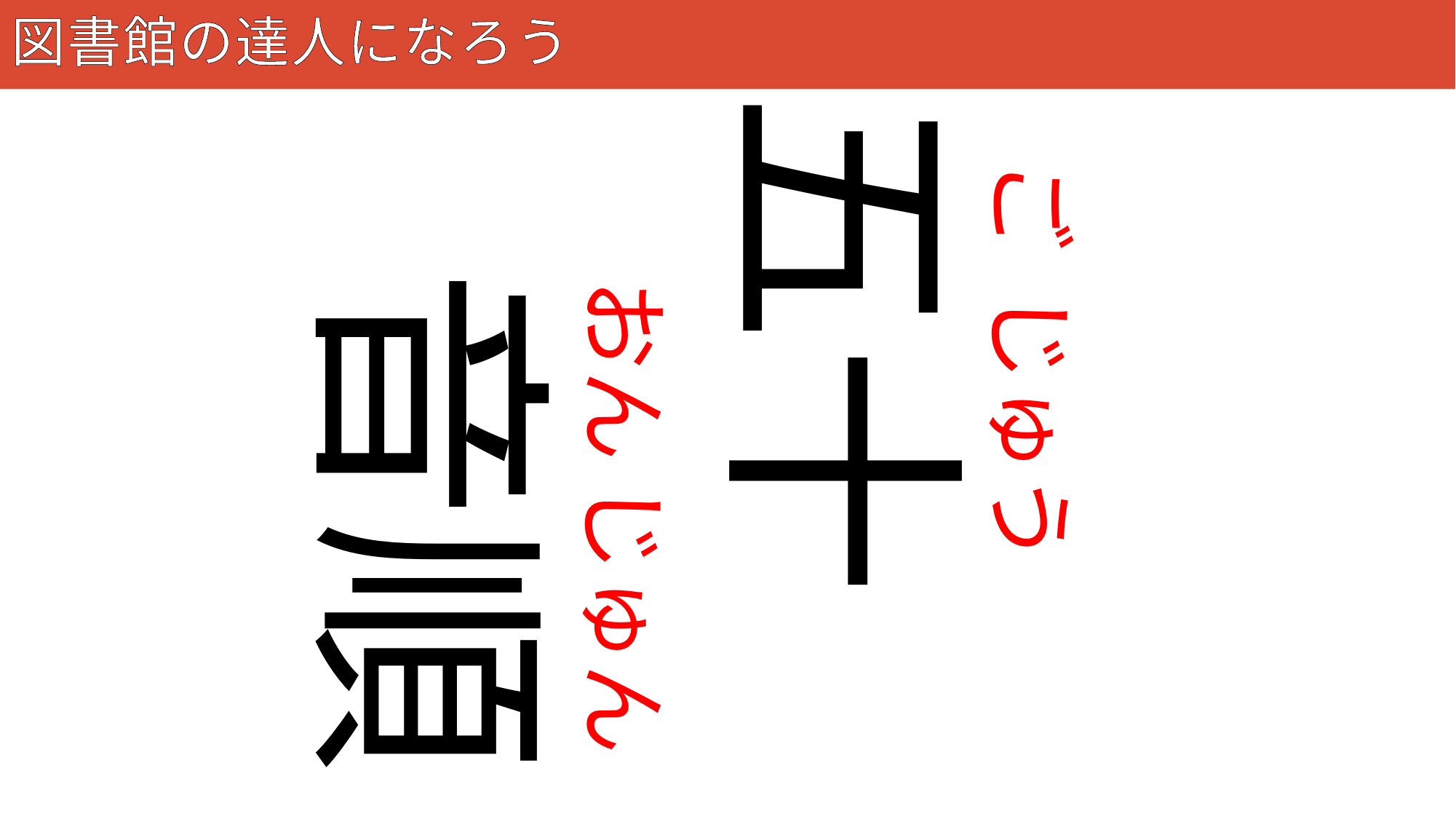

# 図書館の達人になろう
17
五十
ご  じゅう
音順
おん じゅん